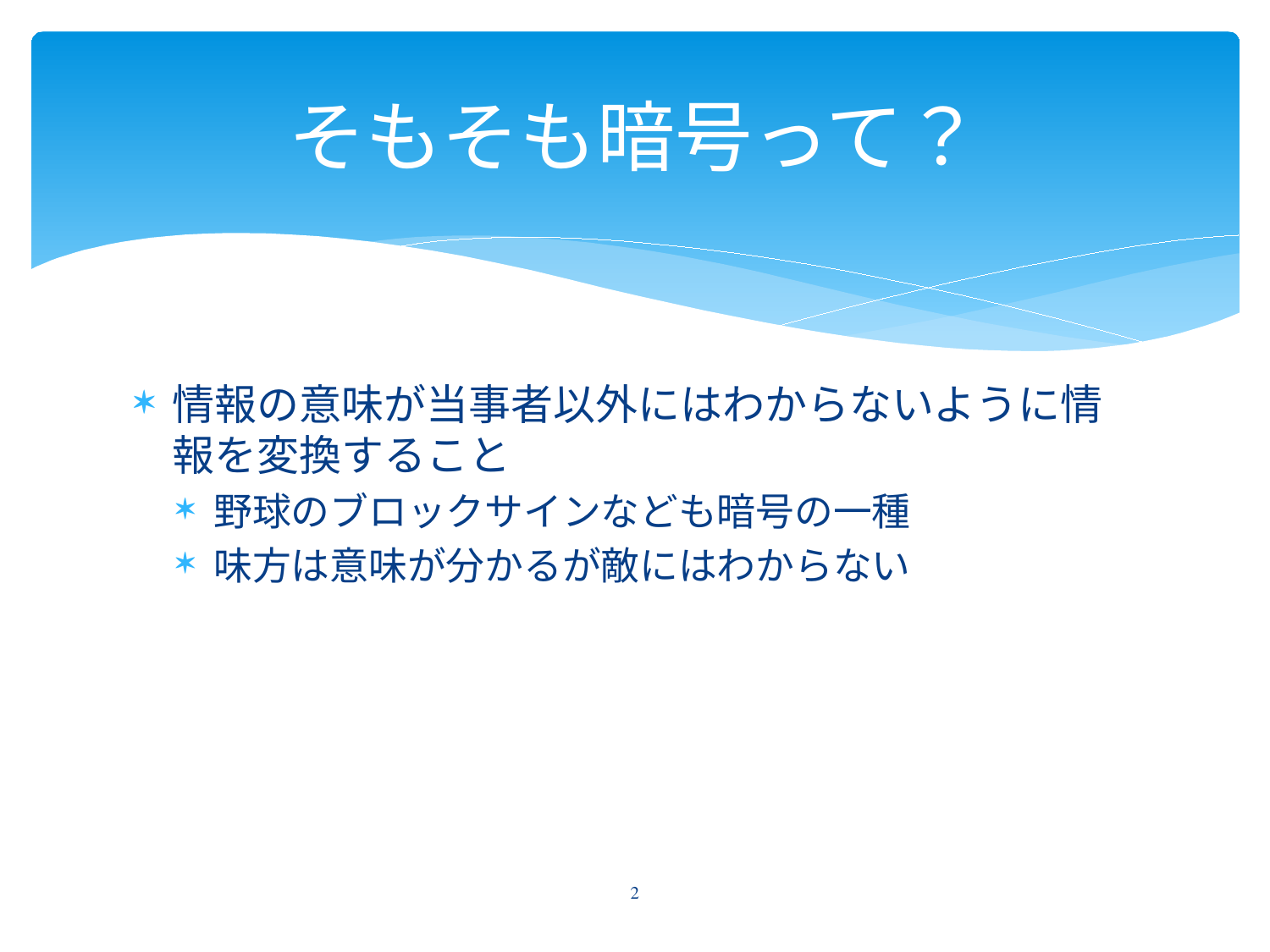

# そもそも暗号って？
情報の意味が当事者以外にはわからないように情報を変換すること
野球のブロックサインなども暗号の一種
味方は意味が分かるが敵にはわからない
2